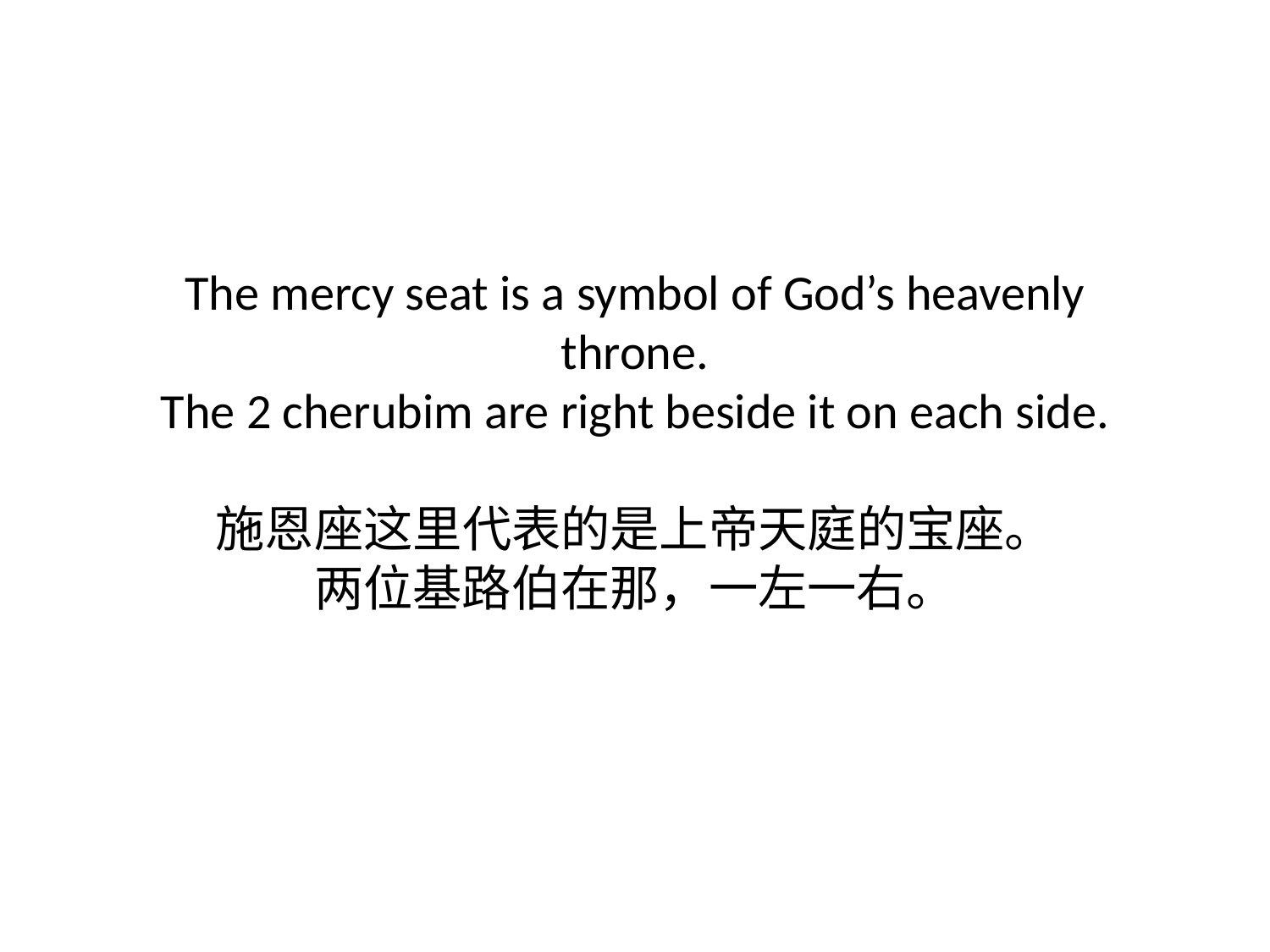

# The mercy seat is a symbol of God’s heavenly throne. The 2 cherubim are right beside it on each side. 施恩座这里代表的是上帝天庭的宝座。 两位基路伯在那，一左一右。